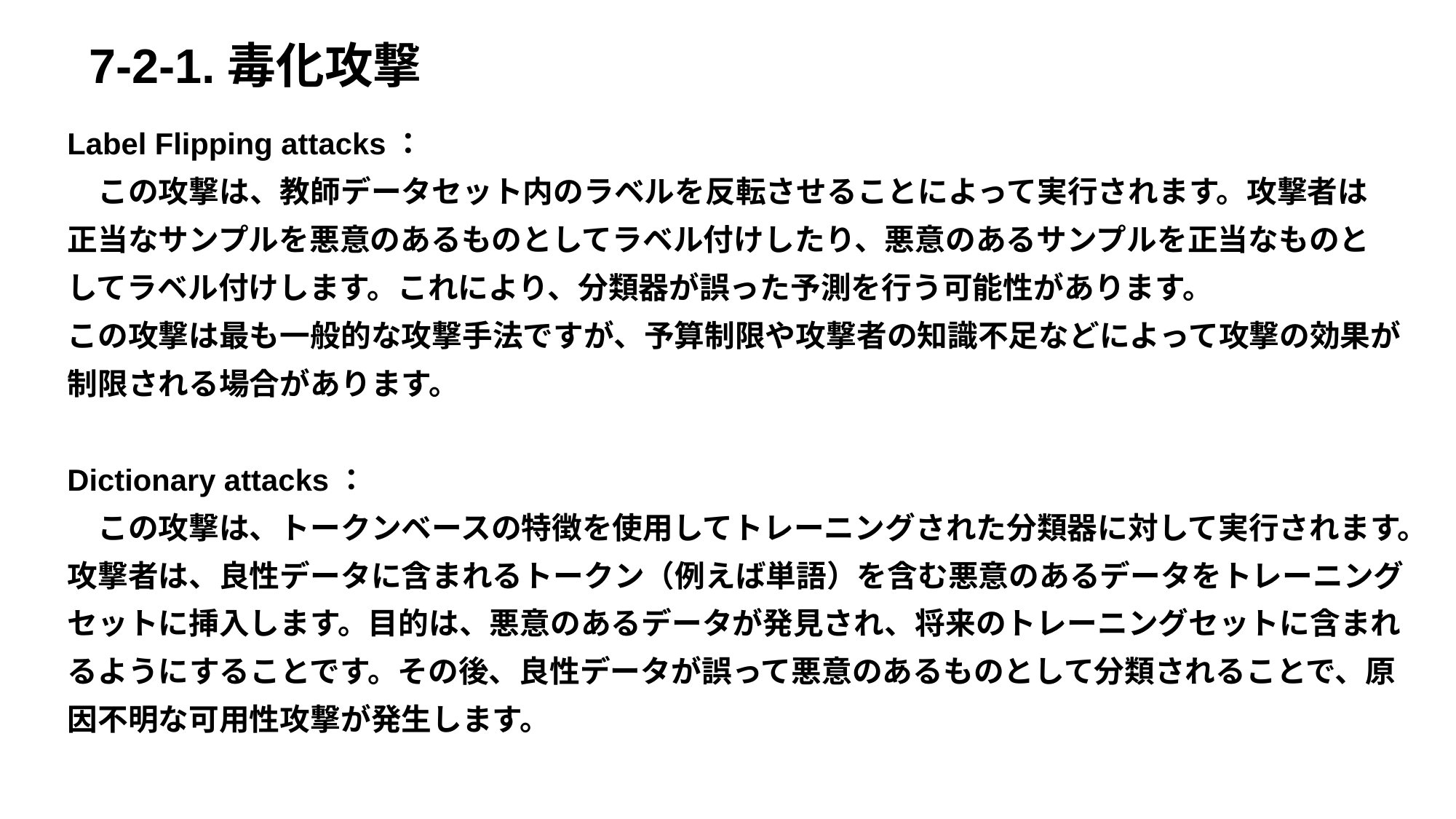

# 7-2-1.毒化攻撃
Label Flipping attacks：
　この攻撃は、教師データセット内のラベルを反転させることによって実行されます。攻撃者は
正当なサンプルを悪意のあるものとしてラベル付けしたり、悪意のあるサンプルを正当なものと
してラベル付けします。これにより、分類器が誤った予測を行う可能性があります。
この攻撃は最も一般的な攻撃手法ですが、予算制限や攻撃者の知識不足などによって攻撃の効果が
制限される場合があります。

Dictionary attacks：
　この攻撃は、トークンベースの特徴を使用してトレーニングされた分類器に対して実行されます。
攻撃者は、良性データに含まれるトークン（例えば単語）を含む悪意のあるデータをトレーニング
セットに挿入します。目的は、悪意のあるデータが発見され、将来のトレーニングセットに含まれ
るようにすることです。その後、良性データが誤って悪意のあるものとして分類されることで、原
因不明な可用性攻撃が発生します。